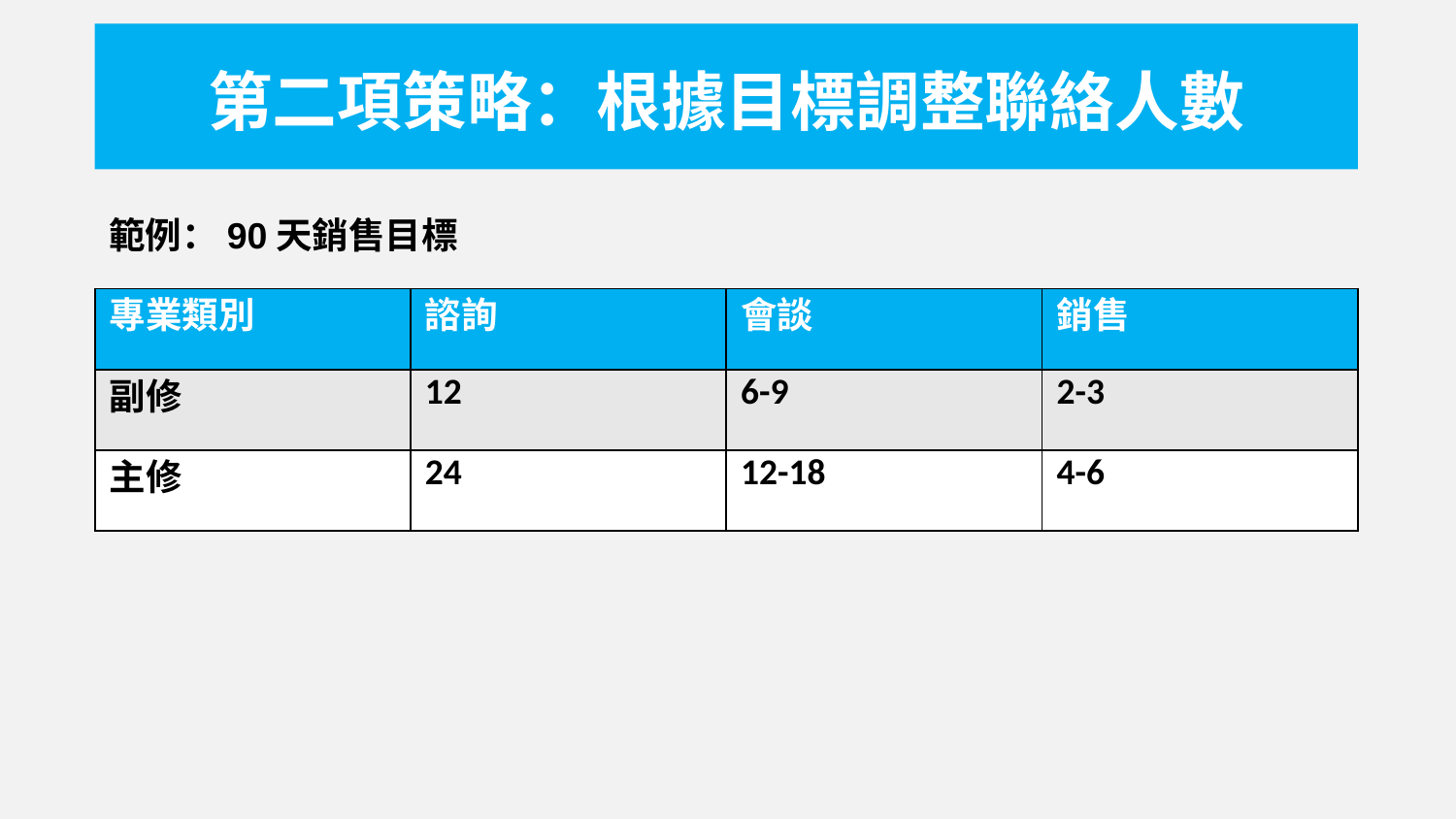

第二項策略：根據目標調整聯絡人數
範例：90天銷售目標
| 專業類別 | 諮詢 | 會談 | 銷售 |
| --- | --- | --- | --- |
| 副修 | 12 | 6-9 | 2-3 |
| 主修 | 24 | 12-18 | 4-6 |